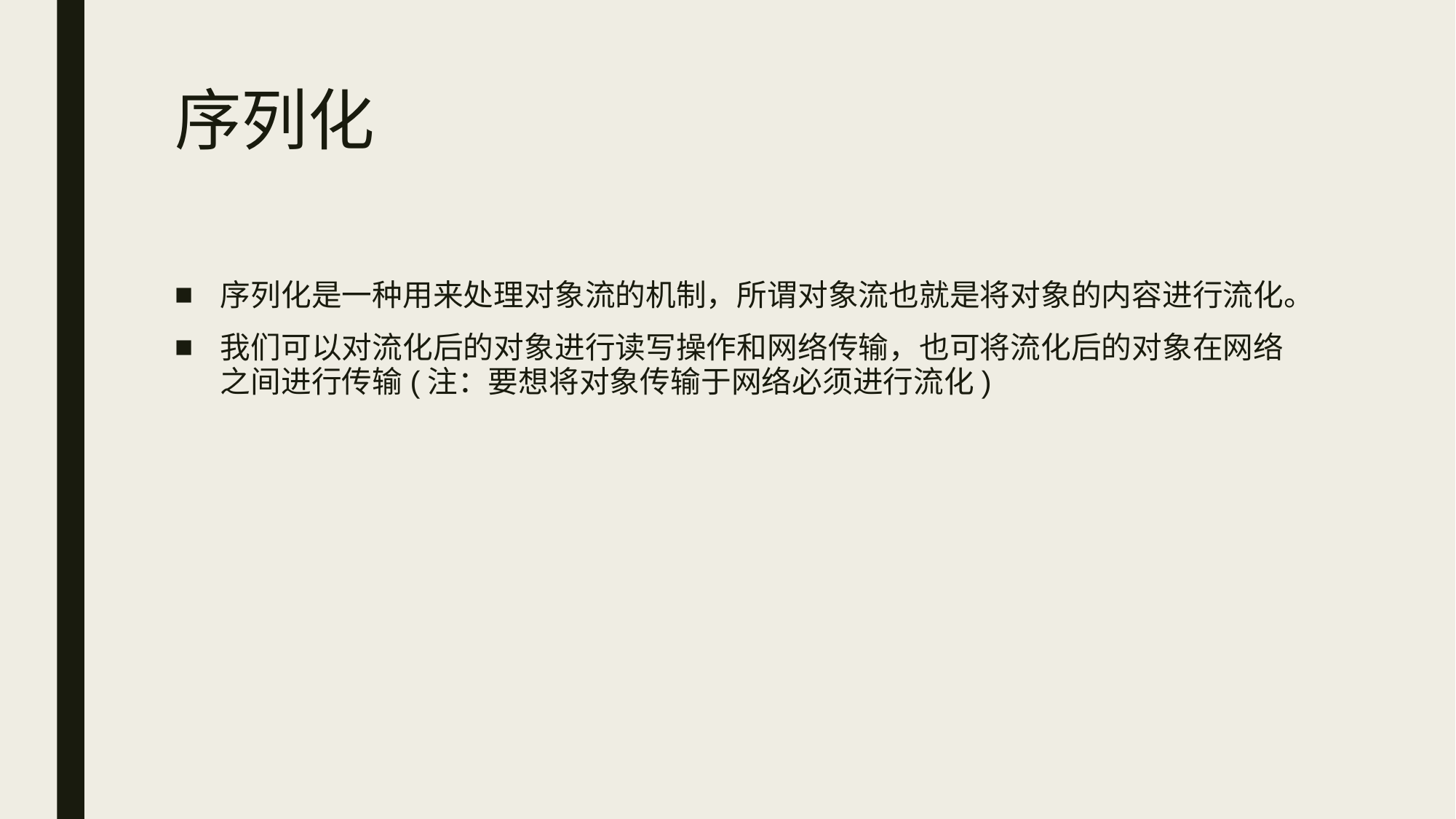

# 序列化
序列化是一种用来处理对象流的机制，所谓对象流也就是将对象的内容进行流化。
我们可以对流化后的对象进行读写操作和网络传输，也可将流化后的对象在网络之间进行传输(注：要想将对象传输于网络必须进行流化)